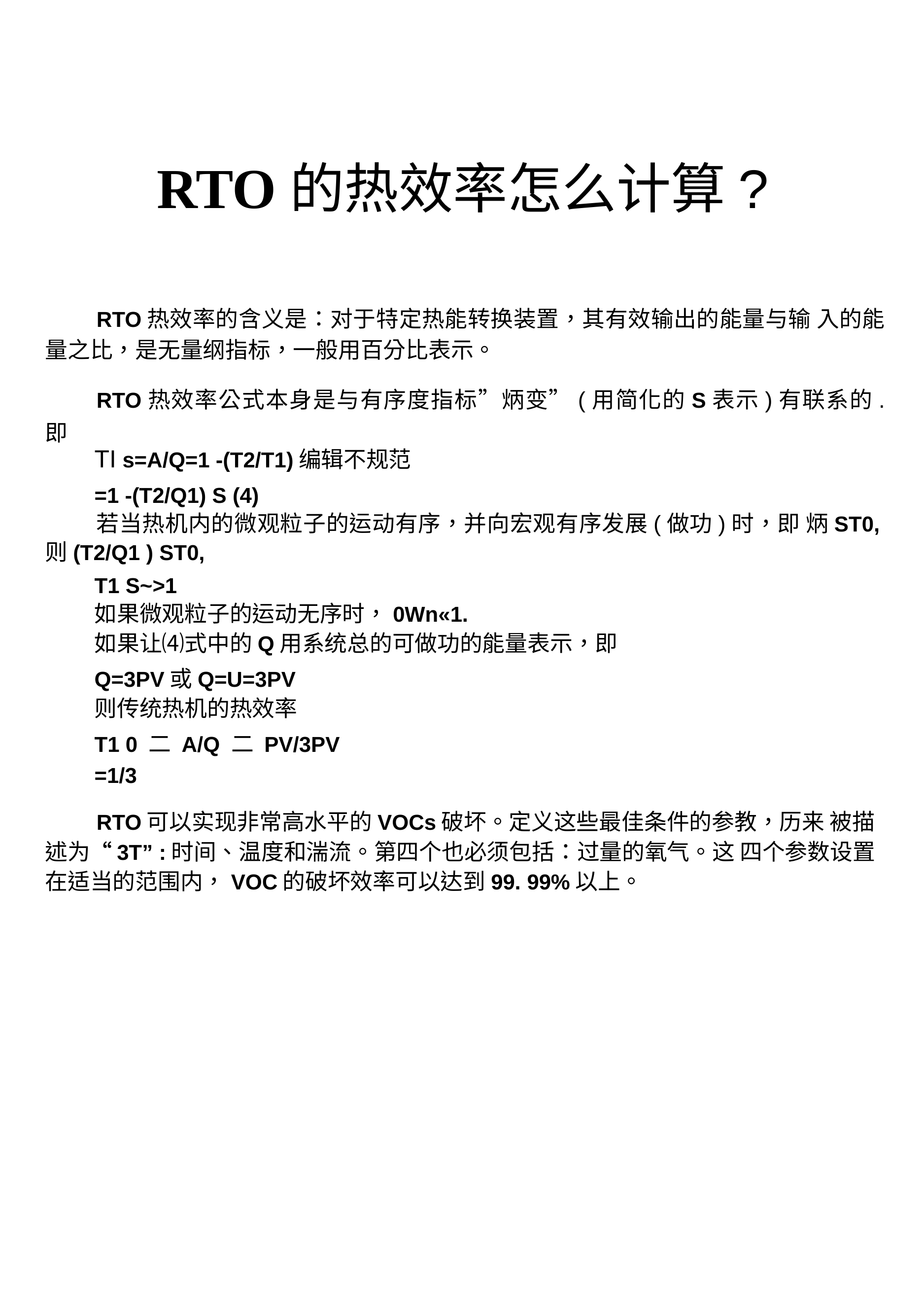

RTO的热效率怎么计算?
RTO热效率的含义是：对于特定热能转换装置，其有效输出的能量与输 入的能量之比，是无量纲指标，一般用百分比表示。
RTO热效率公式本身是与有序度指标”炳变”(用简化的S表示)有联系的. 即
ti s=A/Q=1 -(T2/T1)编辑不规范
=1 -(T2/Q1) S (4)
若当热机内的微观粒子的运动有序，并向宏观有序发展(做功)时，即 炳ST0,则(T2/Q1 ) ST0,
T1 S~>1
如果微观粒子的运动无序时，0Wn«1.
如果让⑷式中的Q用系统总的可做功的能量表示，即
Q=3PV或Q=U=3PV
则传统热机的热效率
T1 0 二 A/Q 二 PV/3PV
=1/3
RTO可以实现非常高水平的VOCs破坏。定义这些最佳条件的参教，历来 被描述为“3T” :时间、温度和湍流。第四个也必须包括：过量的氧气。这 四个参数设置在适当的范围内，VOC的破坏效率可以达到99. 99%以上。